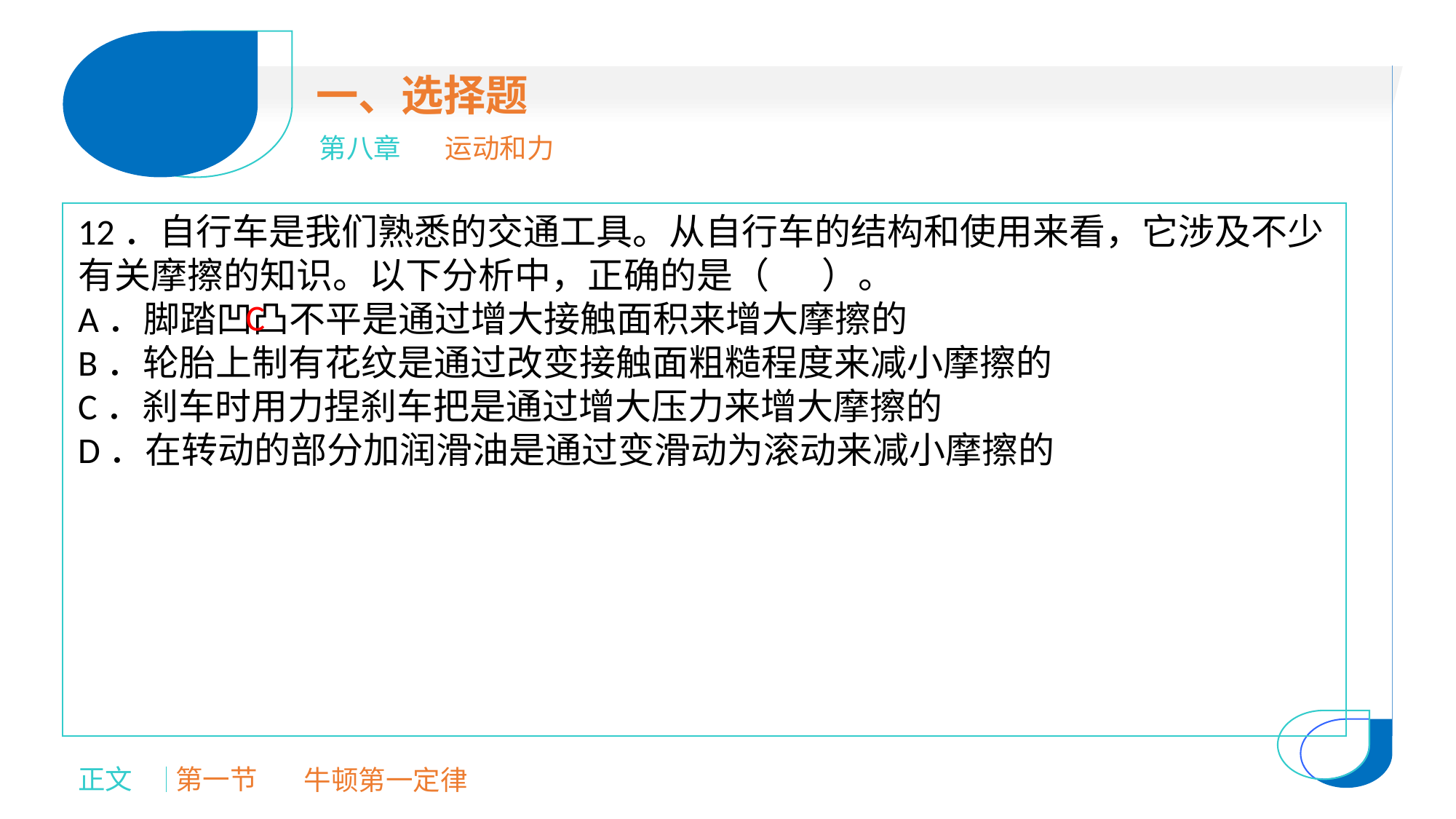

一、选择题

第八章
运动和力

12．自行车是我们熟悉的交通工具。从自行车的结构和使用来看，它涉及不少有关摩擦的知识。以下分析中，正确的是（  　）。
A．脚踏凹凸不平是通过增大接触面积来增大摩擦的
B．轮胎上制有花纹是通过改变接触面粗糙程度来减小摩擦的
C．刹车时用力捏刹车把是通过增大压力来增大摩擦的
D．在转动的部分加润滑油是通过变滑动为滚动来减小摩擦的
C

正文
第一节
牛顿第一定律